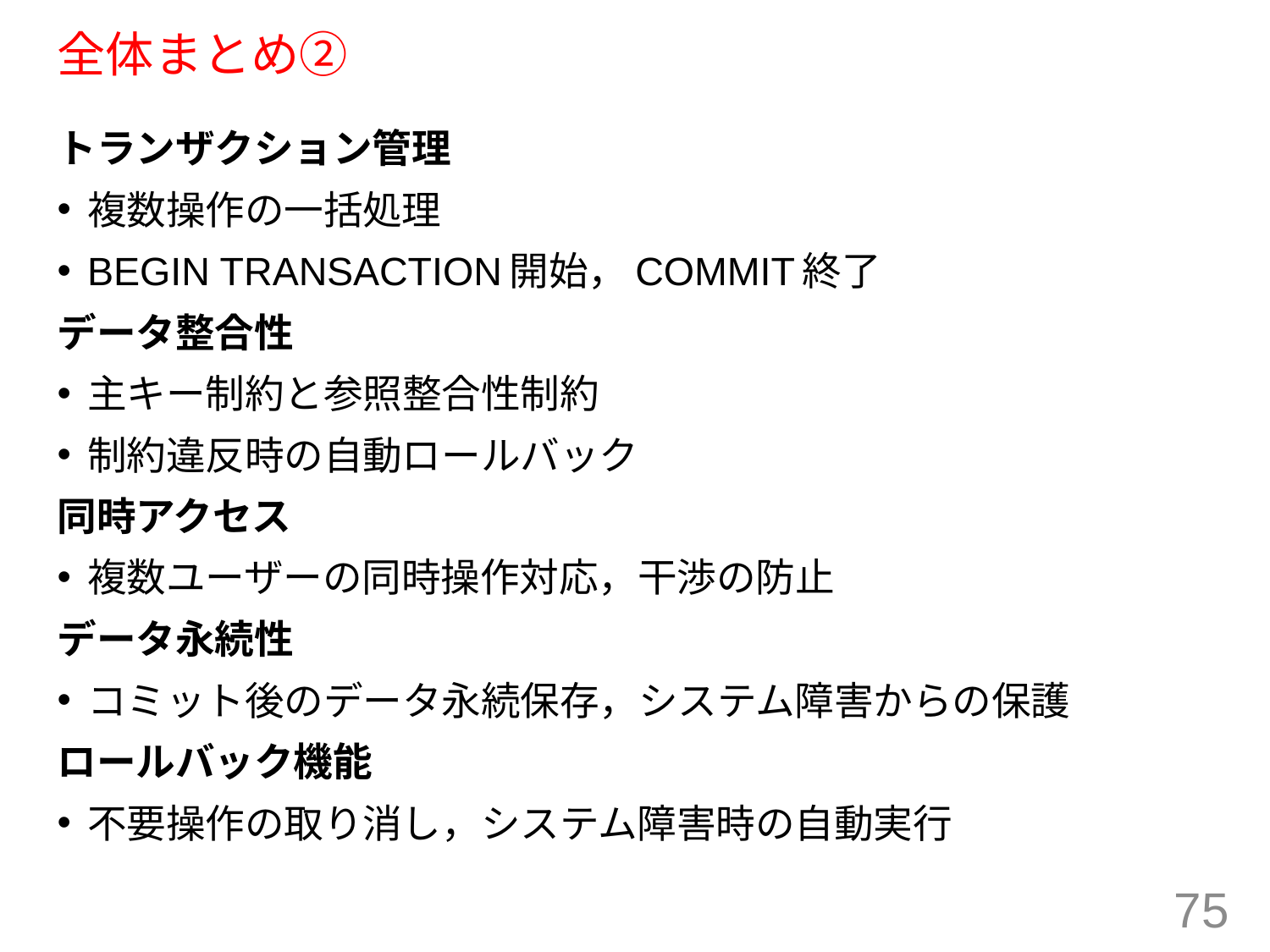

# 全体まとめ②
トランザクション管理
複数操作の一括処理
BEGIN TRANSACTION開始，COMMIT終了
データ整合性
主キー制約と参照整合性制約
制約違反時の自動ロールバック
同時アクセス
複数ユーザーの同時操作対応，干渉の防止
データ永続性
コミット後のデータ永続保存，システム障害からの保護
ロールバック機能
不要操作の取り消し，システム障害時の自動実行

75